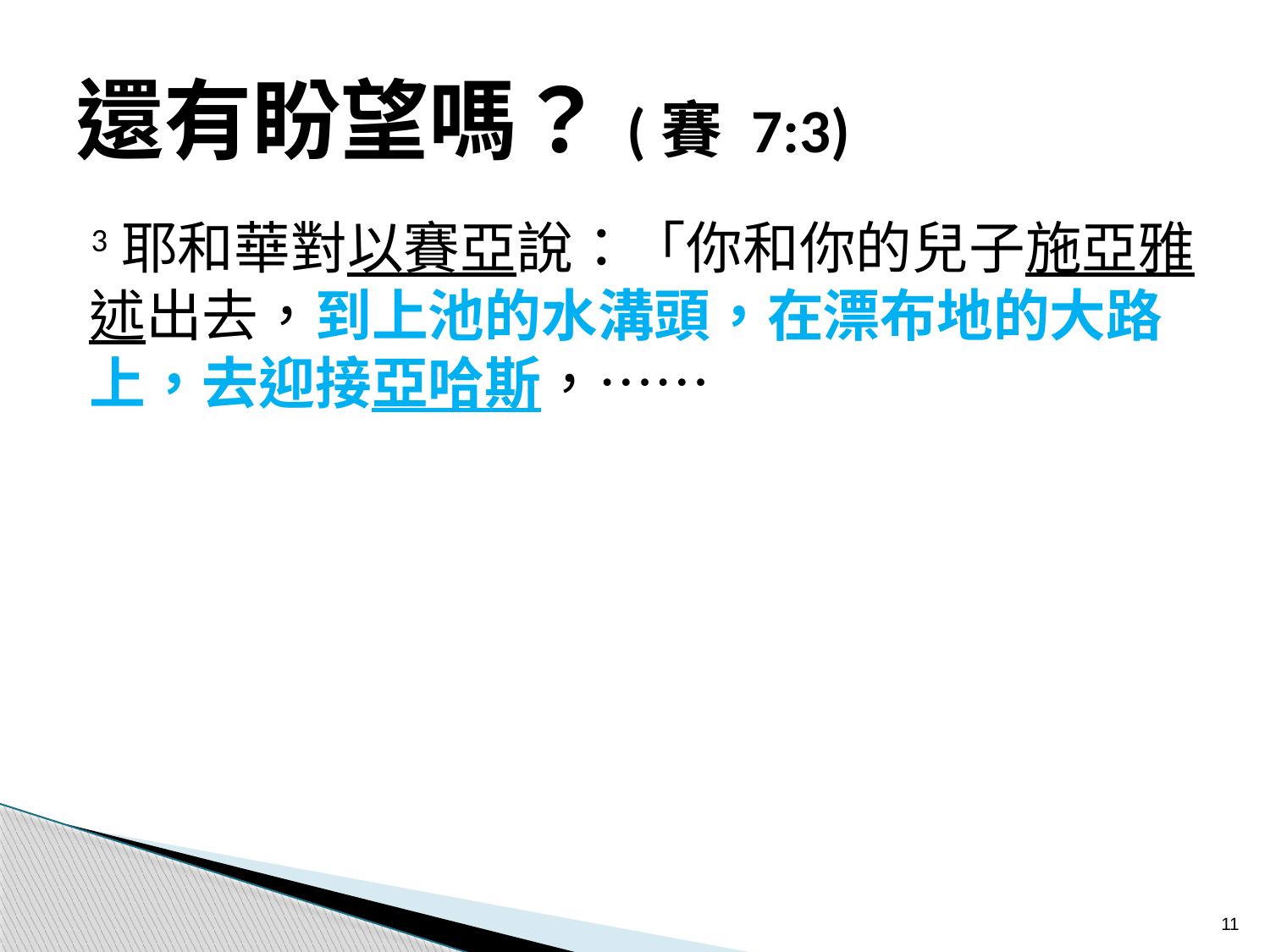

# 還有盼望嗎？(賽 7:3)
3耶和華對以賽亞說：「你和你的兒子施亞雅述出去，到上池的水溝頭，在漂布地的大路上，去迎接亞哈斯，……
11